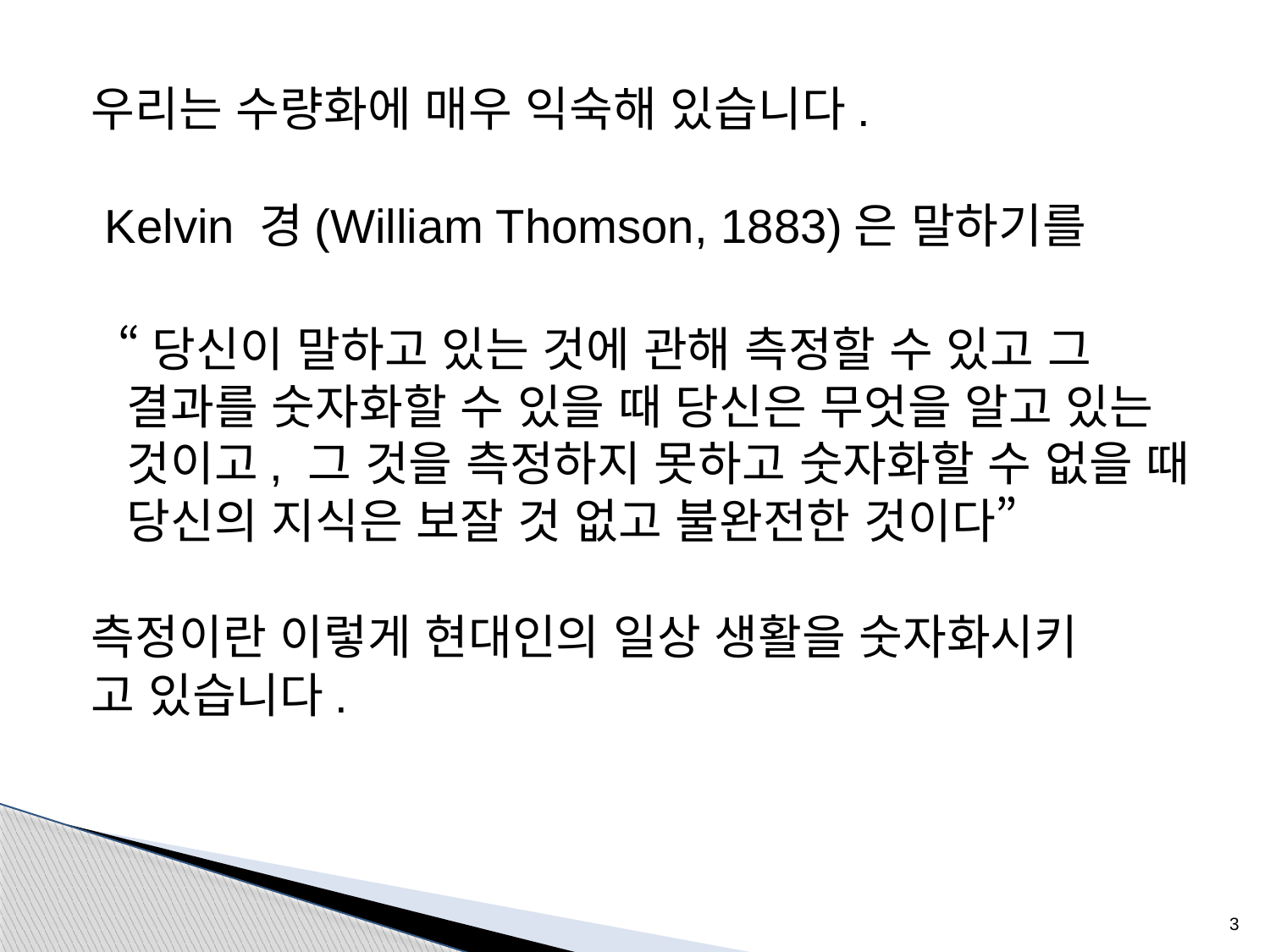

#
우리는 수량화에 매우 익숙해 있습니다.

 Kelvin 경(William Thomson, 1883)은 말하기를

  “당신이 말하고 있는 것에 관해 측정할 수 있고 그 결과를 숫자화할 수 있을 때 당신은 무엇을 알고 있는 것이고, 그 것을 측정하지 못하고 숫자화할 수 없을 때 당신의 지식은 보잘 것 없고 불완전한 것이다”

측정이란 이렇게 현대인의 일상 생활을 숫자화시키
고 있습니다.
3